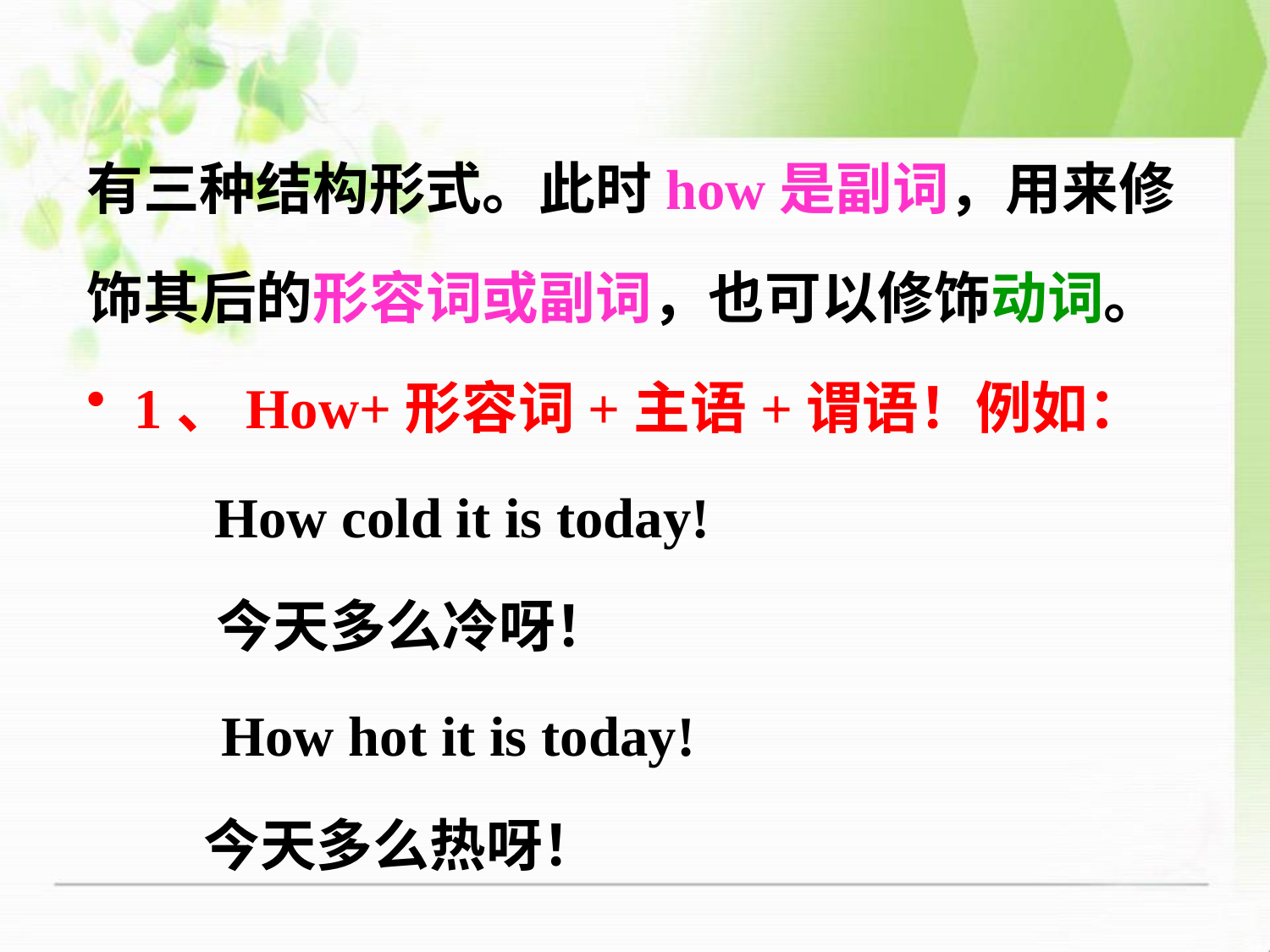

有三种结构形式。此时how是副词，用来修
饰其后的形容词或副词，也可以修饰动词。
1、How+形容词+主语+谓语！例如：
         How cold it is today!
         今天多么冷呀！
　     How hot it is today!
        今天多么热呀！